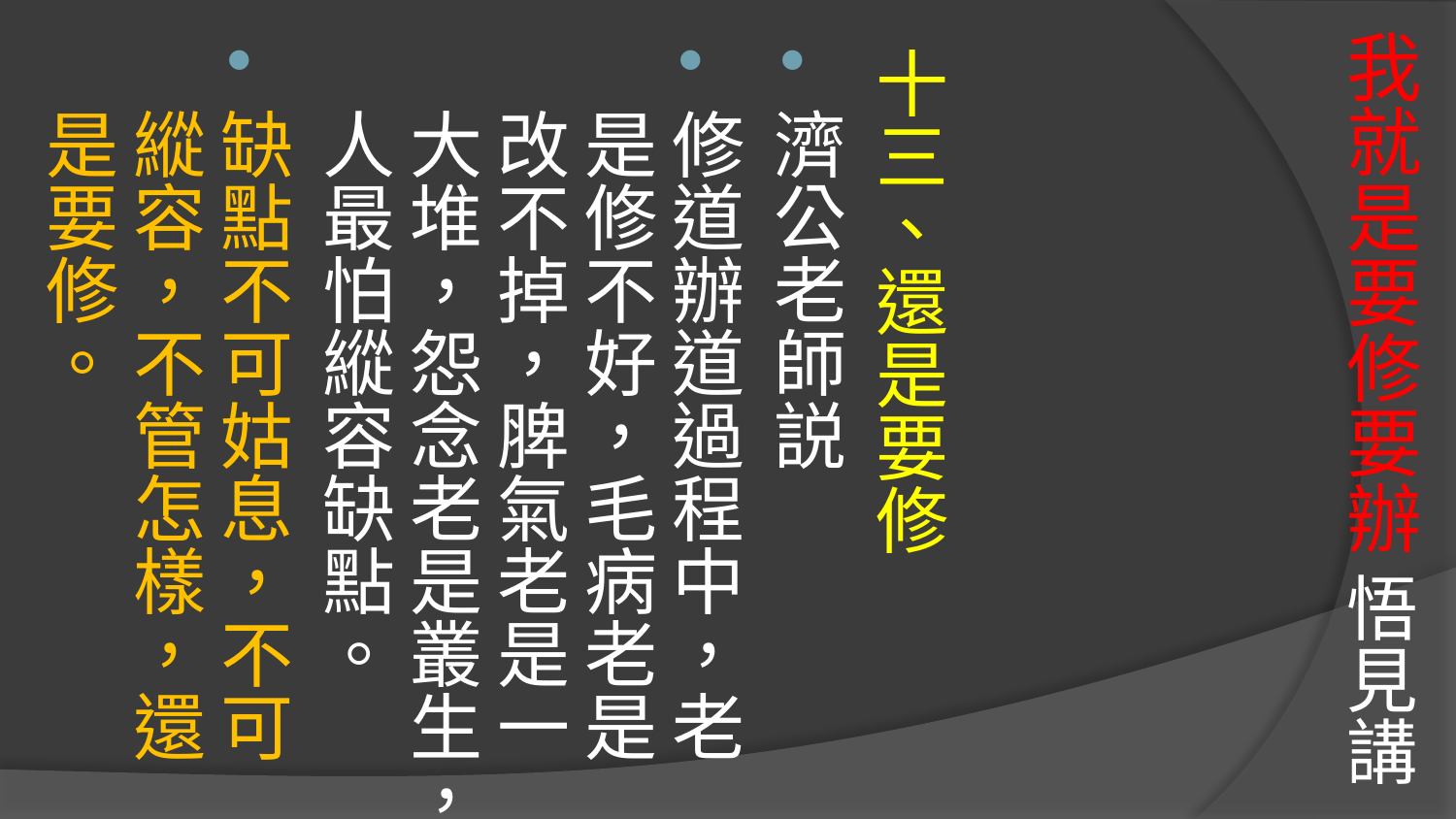

# 我就是要修要辦 悟見講
十三、還是要修
濟公老師説
修道辦道過程中，老是修不好，毛病老是改不掉，脾氣老是一大堆，怨念老是叢生，人最怕縱容缺點。
缺點不可姑息，不可縱容，不管怎樣，還是要修。